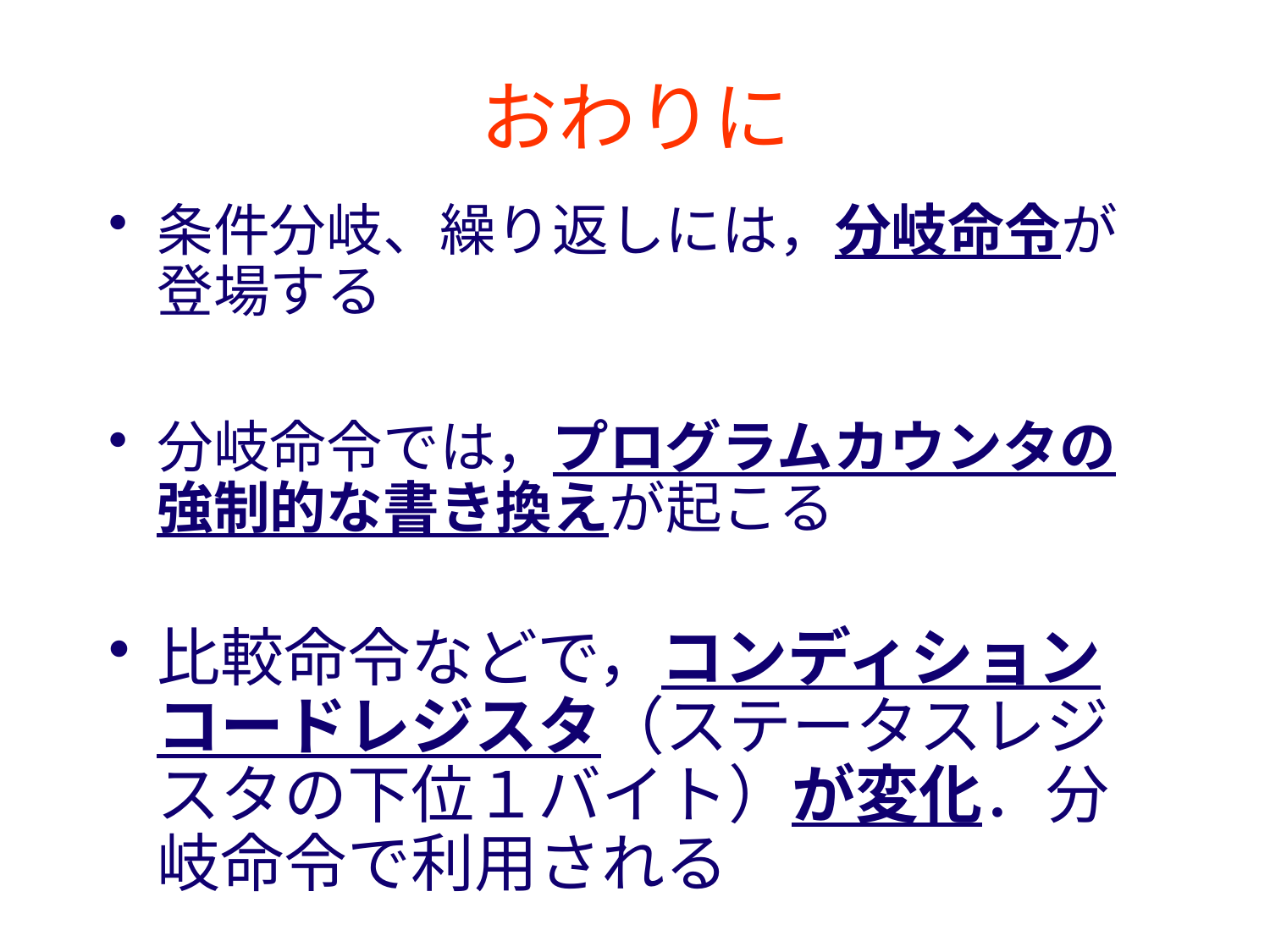

# おわりに
条件分岐、繰り返しには，分岐命令が登場する

分岐命令では，プログラムカウンタの強制的な書き換えが起こる

比較命令などで，コンディションコードレジスタ（ステータスレジスタの下位１バイト）が変化．分岐命令で利用される